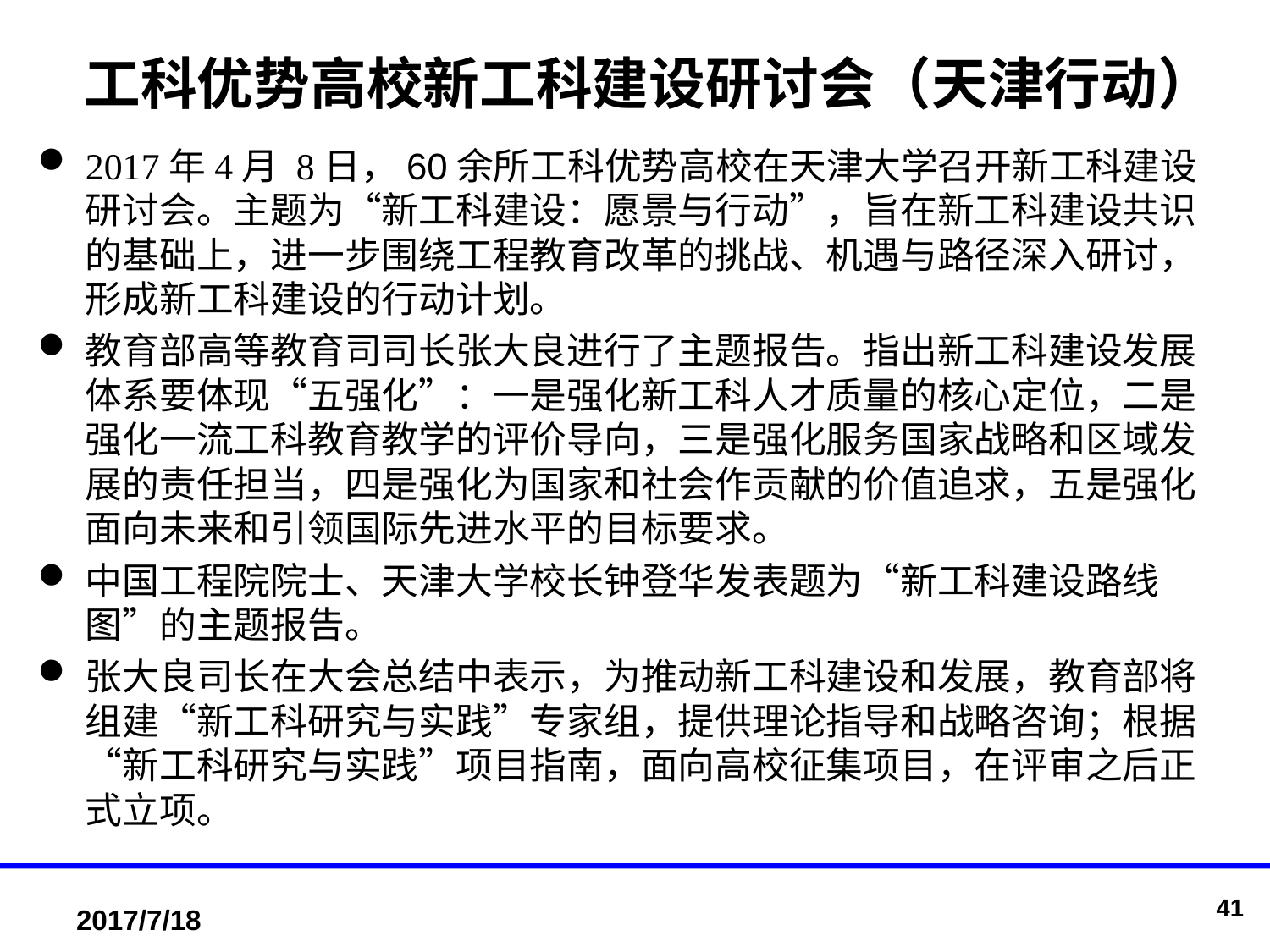

# 工科优势高校新工科建设研讨会（天津行动）
2017年4月 8日，60余所工科优势高校在天津大学召开新工科建设研讨会。主题为“新工科建设：愿景与行动”，旨在新工科建设共识的基础上，进一步围绕工程教育改革的挑战、机遇与路径深入研讨，形成新工科建设的行动计划。
教育部高等教育司司长张大良进行了主题报告。指出新工科建设发展体系要体现“五强化”：一是强化新工科人才质量的核心定位，二是强化一流工科教育教学的评价导向，三是强化服务国家战略和区域发展的责任担当，四是强化为国家和社会作贡献的价值追求，五是强化面向未来和引领国际先进水平的目标要求。
中国工程院院士、天津大学校长钟登华发表题为“新工科建设路线图”的主题报告。
张大良司长在大会总结中表示，为推动新工科建设和发展，教育部将组建“新工科研究与实践”专家组，提供理论指导和战略咨询；根据“新工科研究与实践”项目指南，面向高校征集项目，在评审之后正式立项。
41
2017/7/18